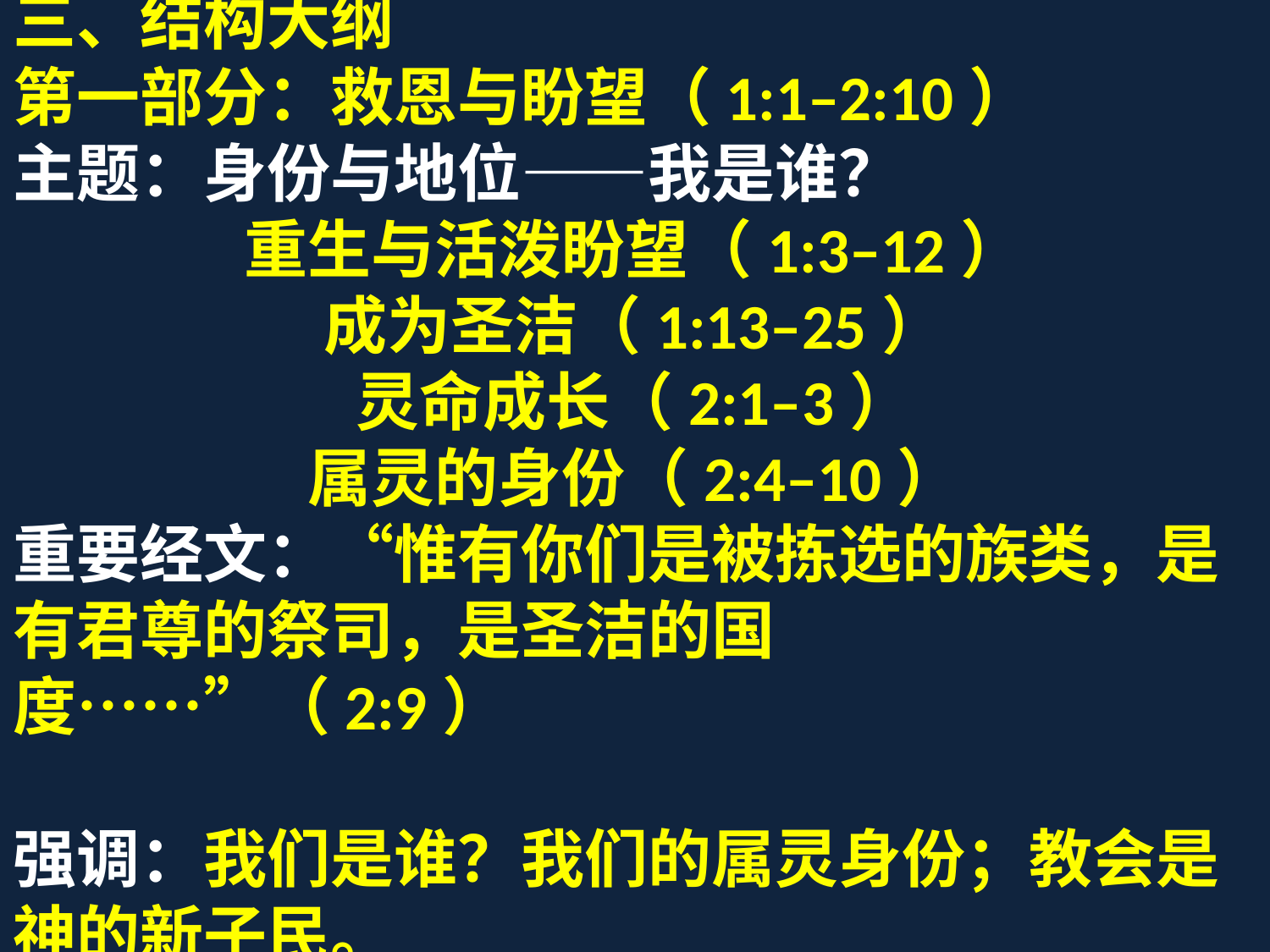

三、结构大纲
第一部分：救恩与盼望（1:1–2:10）
主题：身份与地位——我是谁？
重生与活泼盼望（1:3–12）
成为圣洁（1:13–25）
灵命成长（2:1–3）
属灵的身份（2:4–10）
重要经文：“惟有你们是被拣选的族类，是有君尊的祭司，是圣洁的国度……”（2:9）

强调：我们是谁？我们的属灵身份；教会是神的新子民。